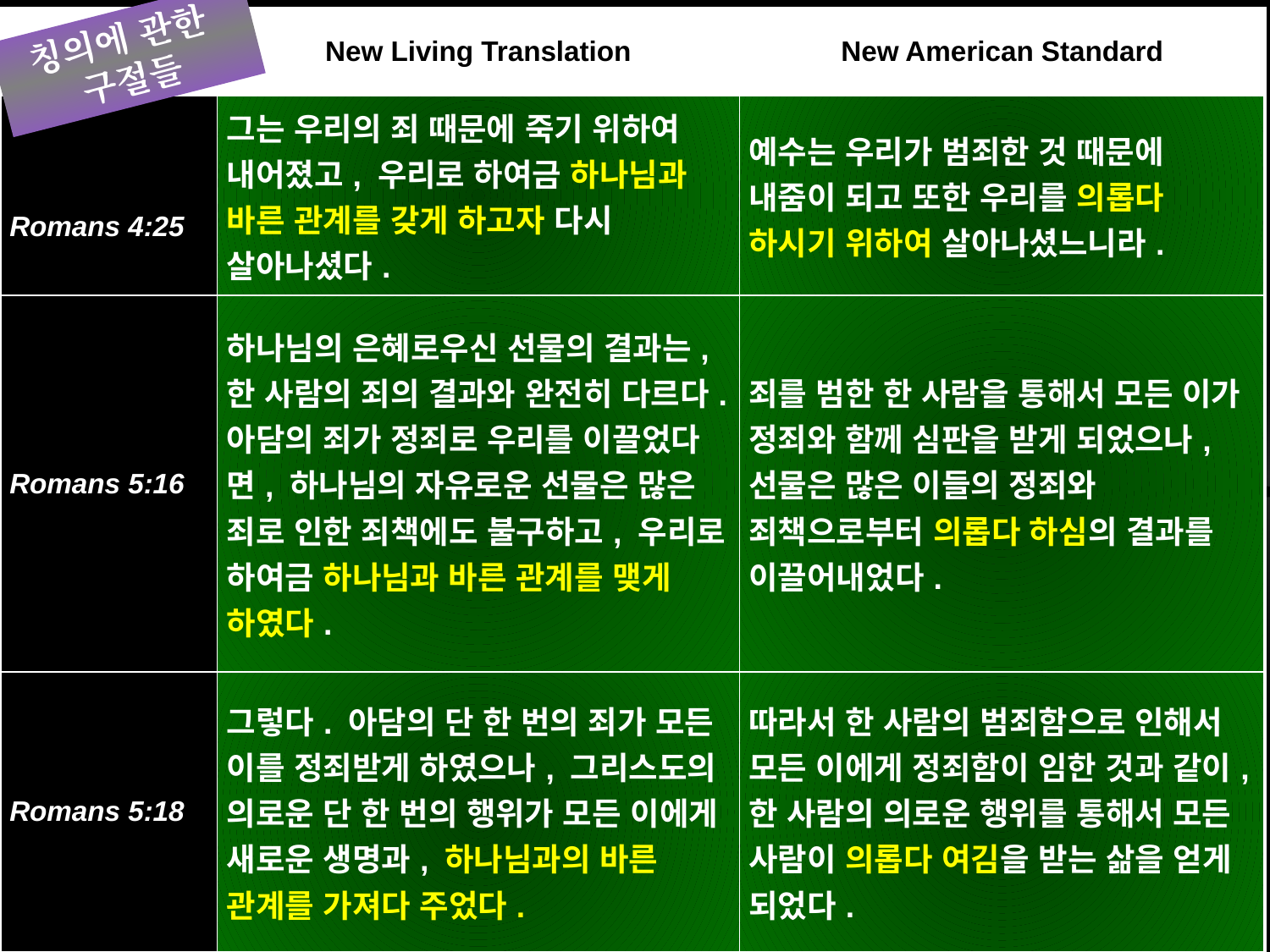

174

|  | New Living Translation | New American Standard |
| --- | --- | --- |
| Romans 4:25 | 그는 우리의 죄 때문에 죽기 위하여 내어졌고, 우리로 하여금 하나님과 바른 관계를 갖게 하고자 다시 살아나셨다. | 예수는 우리가 범죄한 것 때문에 내줌이 되고 또한 우리를 의롭다 하시기 위하여 살아나셨느니라. |
| Romans 5:16 | 하나님의 은혜로우신 선물의 결과는, 한 사람의 죄의 결과와 완전히 다르다. 아담의 죄가 정죄로 우리를 이끌었다면, 하나님의 자유로운 선물은 많은 죄로 인한 죄책에도 불구하고, 우리로 하여금 하나님과 바른 관계를 맺게 하였다. | 죄를 범한 한 사람을 통해서 모든 이가 정죄와 함께 심판을 받게 되었으나, 선물은 많은 이들의 정죄와 죄책으로부터 의롭다 하심의 결과를 이끌어내었다. |
| Romans 5:18 | 그렇다. 아담의 단 한 번의 죄가 모든 이를 정죄받게 하였으나, 그리스도의 의로운 단 한 번의 행위가 모든 이에게 새로운 생명과, 하나님과의 바른 관계를 가져다 주었다. | 따라서 한 사람의 범죄함으로 인해서 모든 이에게 정죄함이 임한 것과 같이, 한 사람의 의로운 행위를 통해서 모든 사람이 의롭다 여김을 받는 삶을 얻게 되었다. |
칭의에 관한
구절들